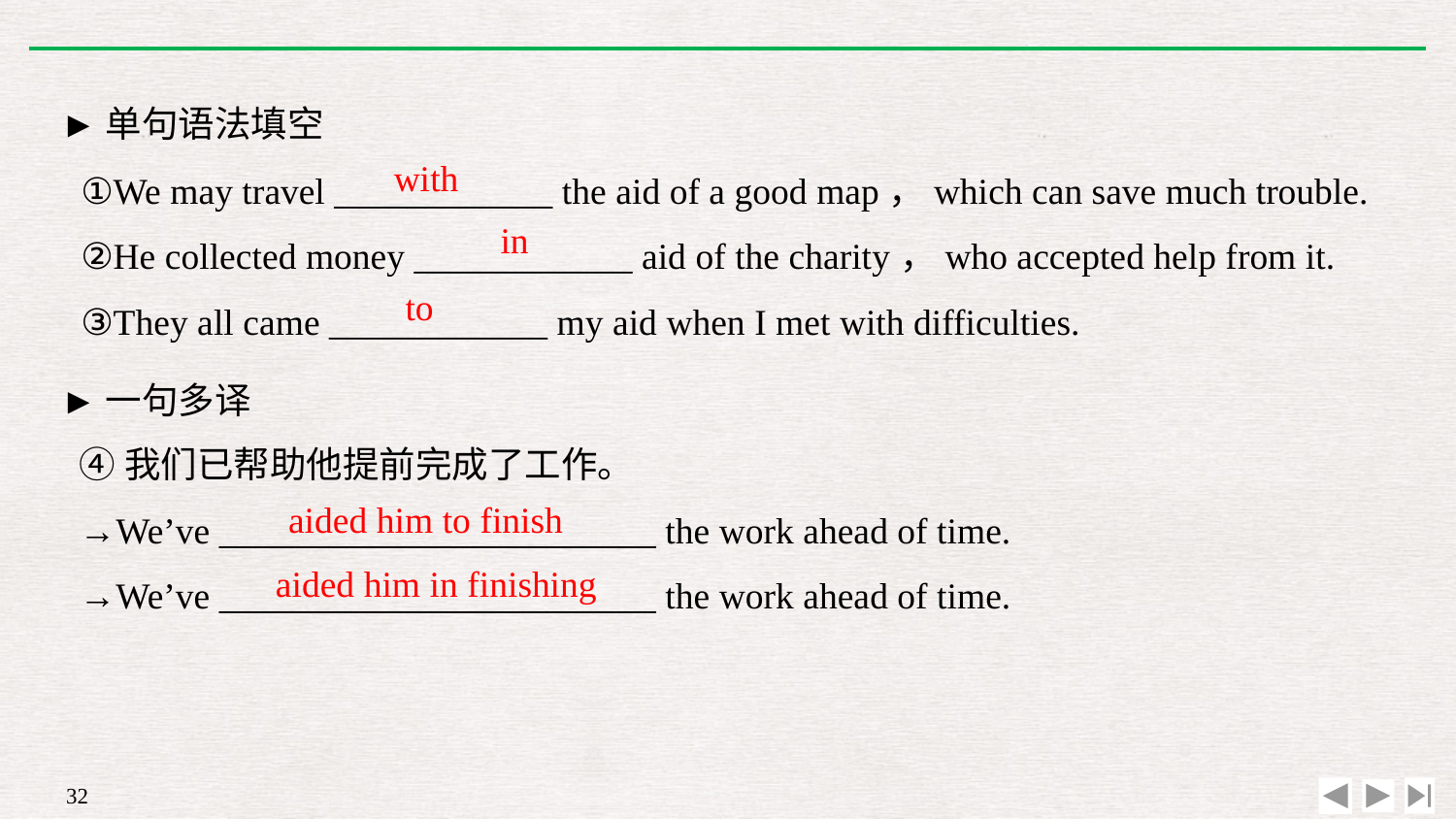

►单句语法填空
①We may travel ____________ the aid of a good map，which can save much trouble.
②He collected money ____________ aid of the charity，who accepted help from it.
③They all came ____________ my aid when I met with difficulties.
with
in
to
►一句多译
④我们已帮助他提前完成了工作。
→We’ve ________________________ the work ahead of time.
→We’ve ________________________ the work ahead of time.
aided him to finish
aided him in finishing